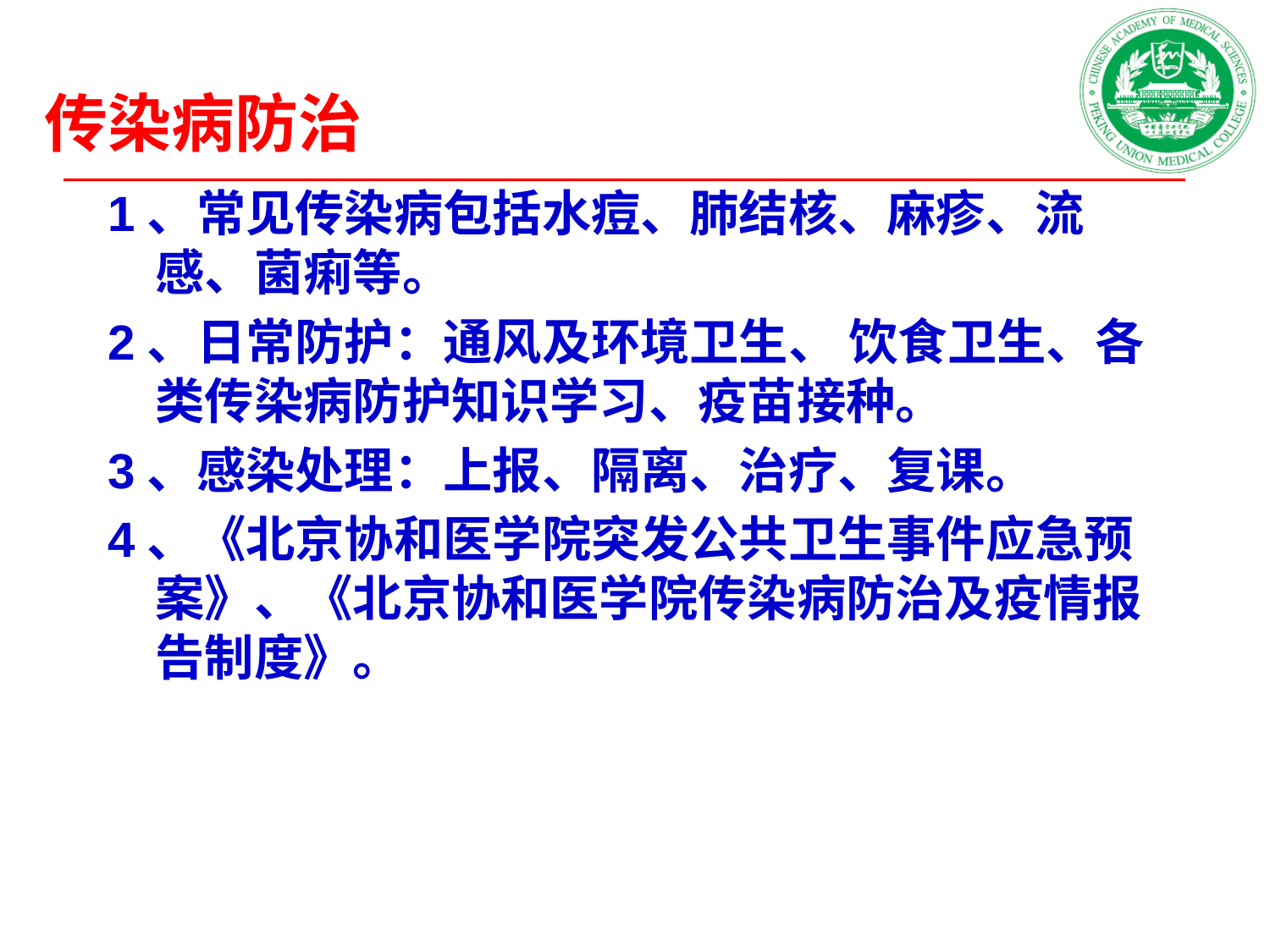

# 传染病防治
1、常见传染病包括水痘、肺结核、麻疹、流感、菌痢等。
2、日常防护：通风及环境卫生、 饮食卫生、各类传染病防护知识学习、疫苗接种。
3、感染处理：上报、隔离、治疗、复课。
4、《北京协和医学院突发公共卫生事件应急预案》、《北京协和医学院传染病防治及疫情报告制度》。